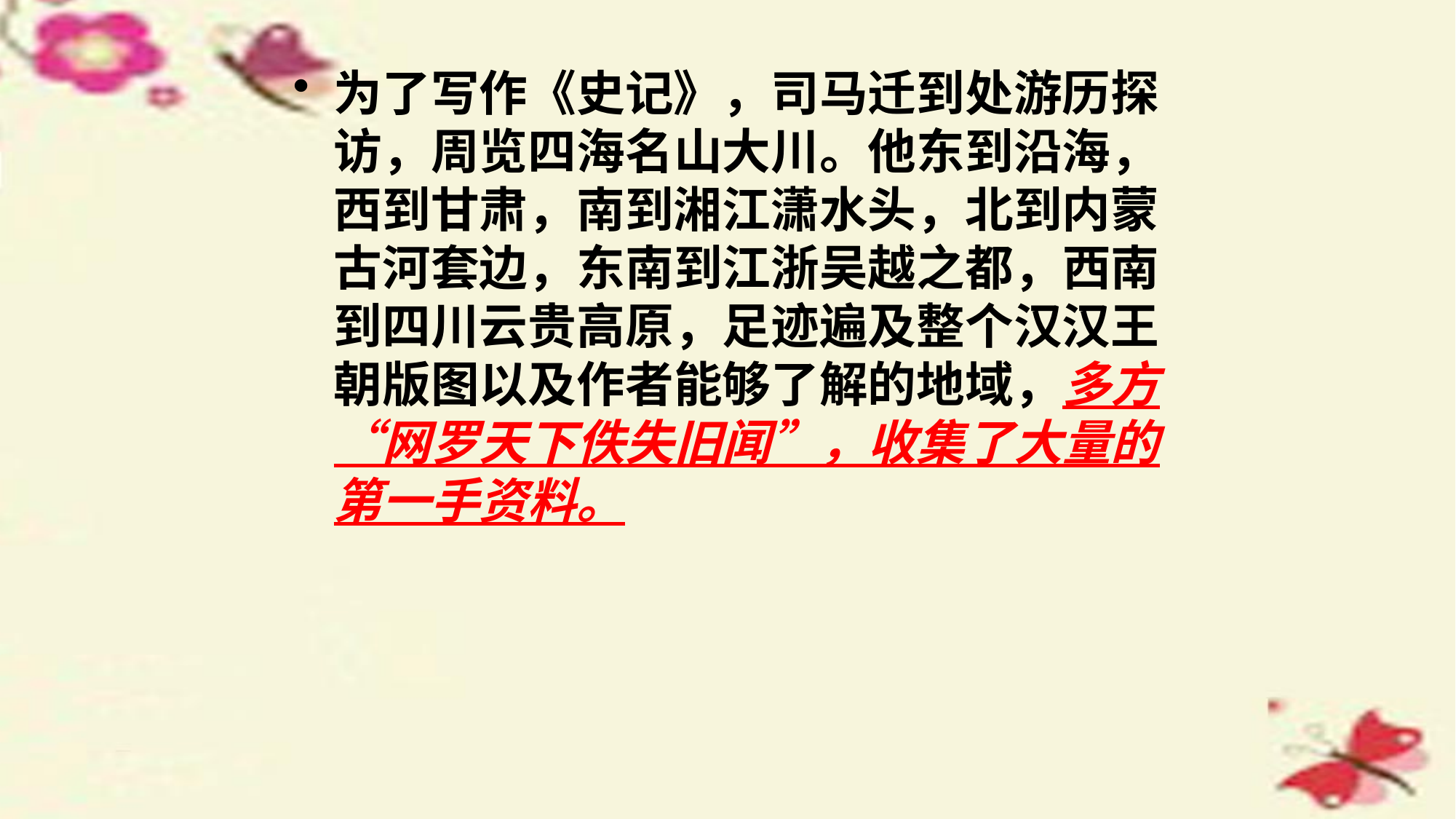

为了写作《史记》，司马迁到处游历探访，周览四海名山大川。他东到沿海，西到甘肃，南到湘江潇水头，北到内蒙古河套边，东南到江浙吴越之都，西南到四川云贵高原，足迹遍及整个汉汉王朝版图以及作者能够了解的地域，多方“网罗天下佚失旧闻”，收集了大量的第一手资料。